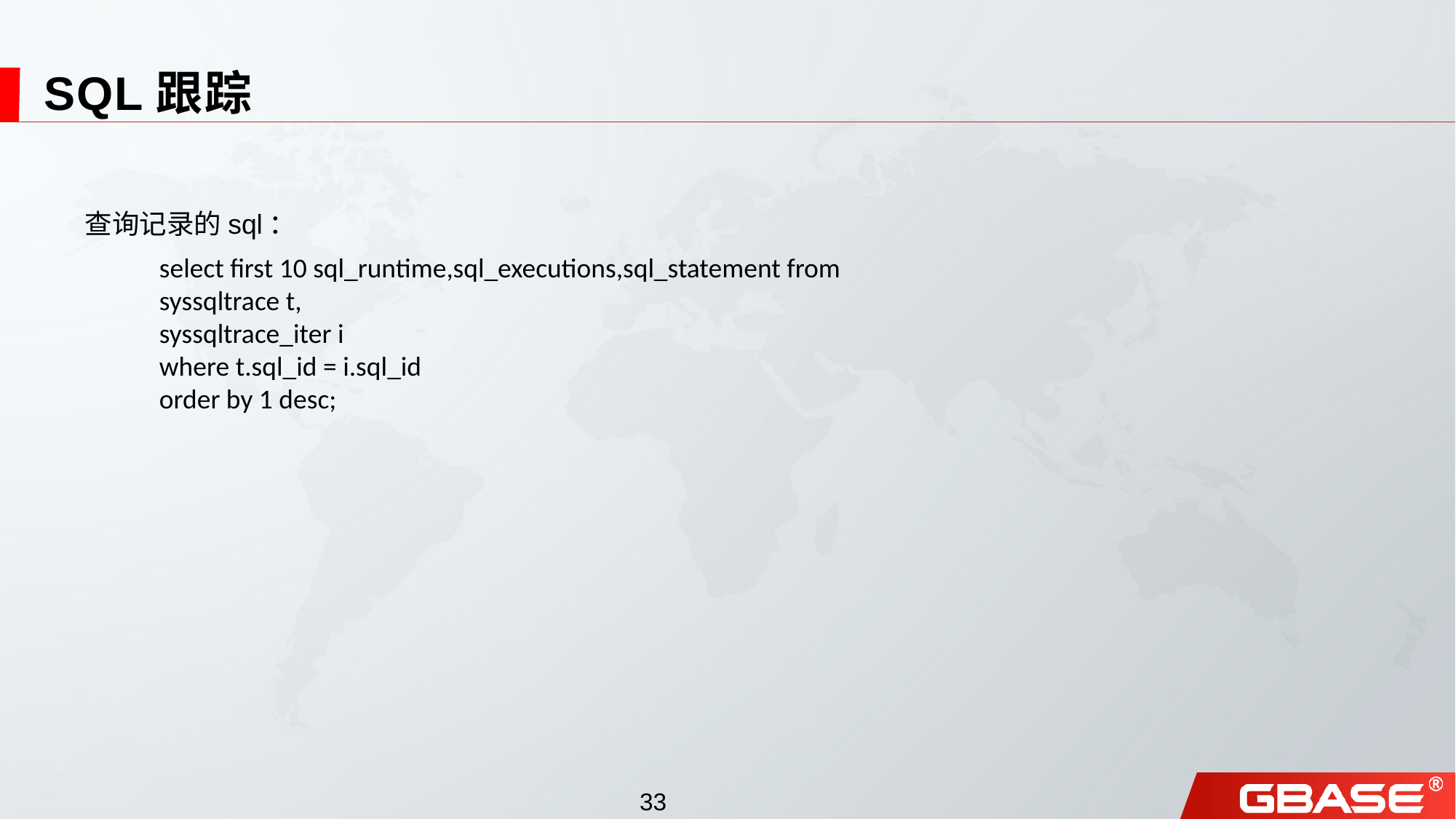

# SQL跟踪

查询记录的sql：
select first 10 sql_runtime,sql_executions,sql_statement from
syssqltrace t,
syssqltrace_iter i
where t.sql_id = i.sql_id
order by 1 desc;